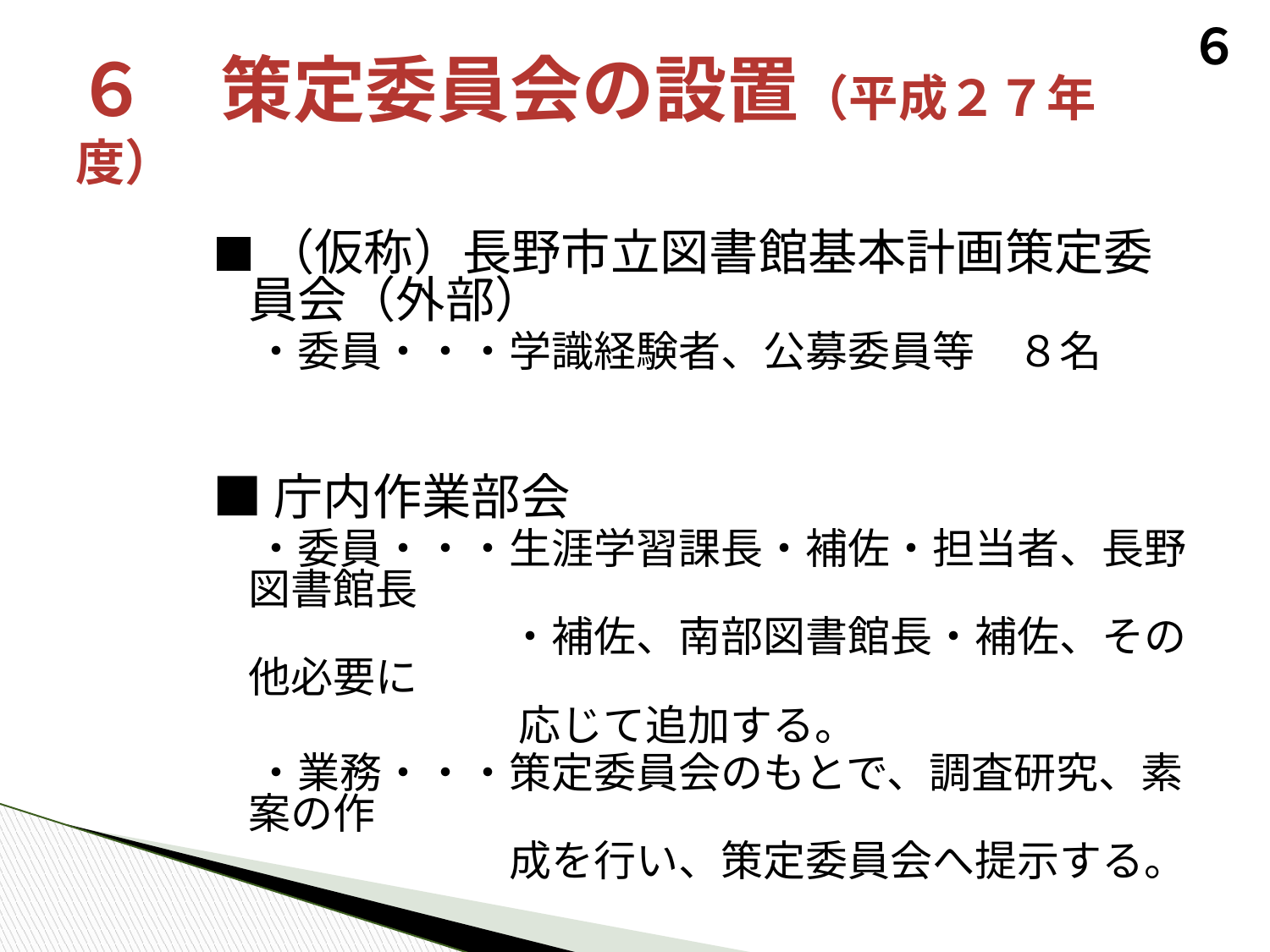

６
# ６　策定委員会の設置（平成２７年度）
■（仮称）長野市立図書館基本計画策定委員会（外部）
　・委員・・・学識経験者、公募委員等　８名

■庁内作業部会
　・委員・・・生涯学習課長・補佐・担当者、長野図書館長
　　　　　　　・補佐、南部図書館長・補佐、その他必要に
　　　　　　　 応じて追加する。
　・業務・・・策定委員会のもとで、調査研究、素案の作
　　　　　　　成を行い、策定委員会へ提示する。